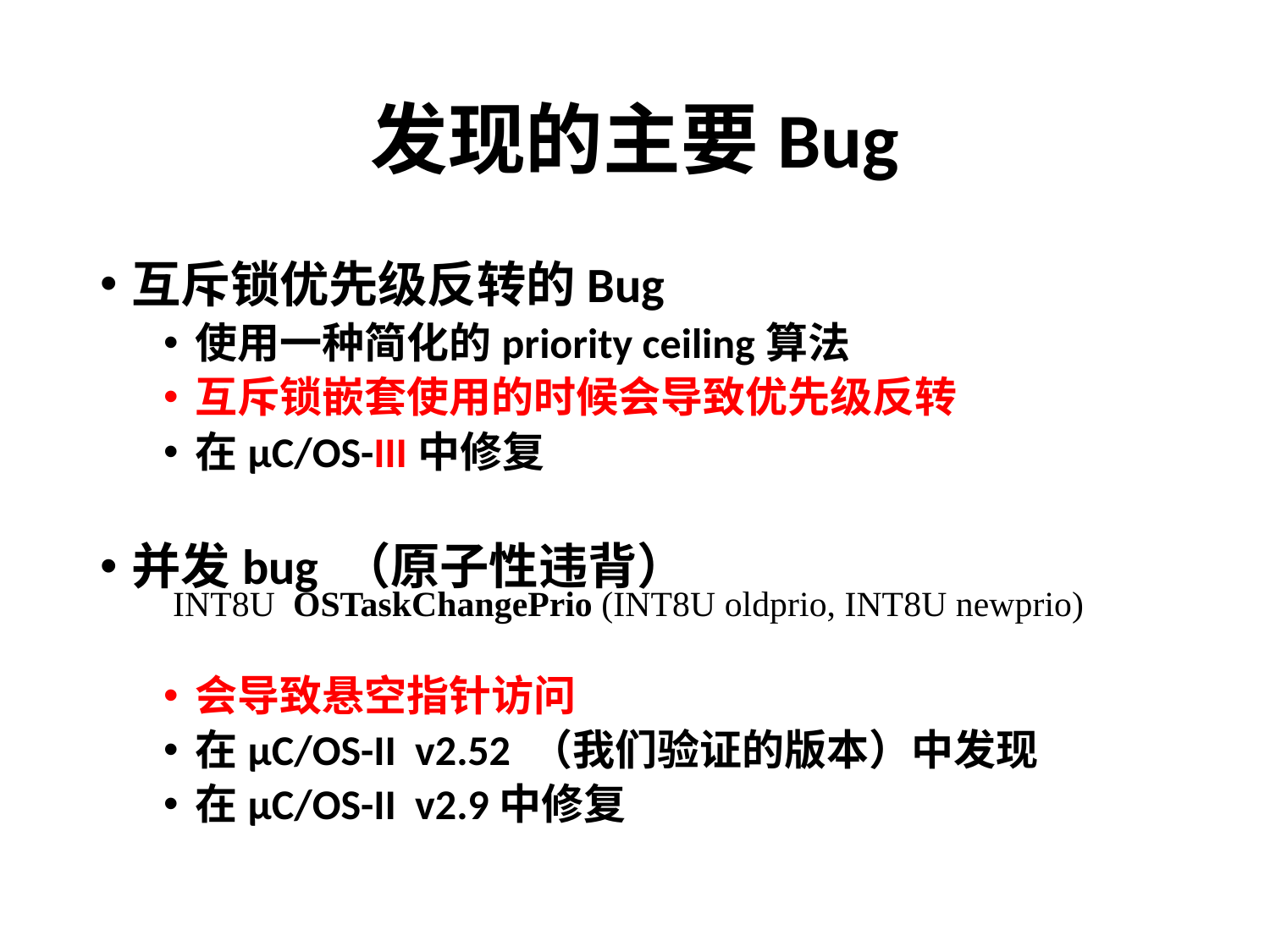

# 发现的主要Bug
互斥锁优先级反转的Bug
使用一种简化的priority ceiling算法
互斥锁嵌套使用的时候会导致优先级反转
在μC/OS-III中修复

并发bug （原子性违背）

会导致悬空指针访问
在μC/OS-II  v2.52 （我们验证的版本）中发现
在μC/OS-II  v2.9中修复
INT8U  OSTaskChangePrio (INT8U oldprio, INT8U newprio)